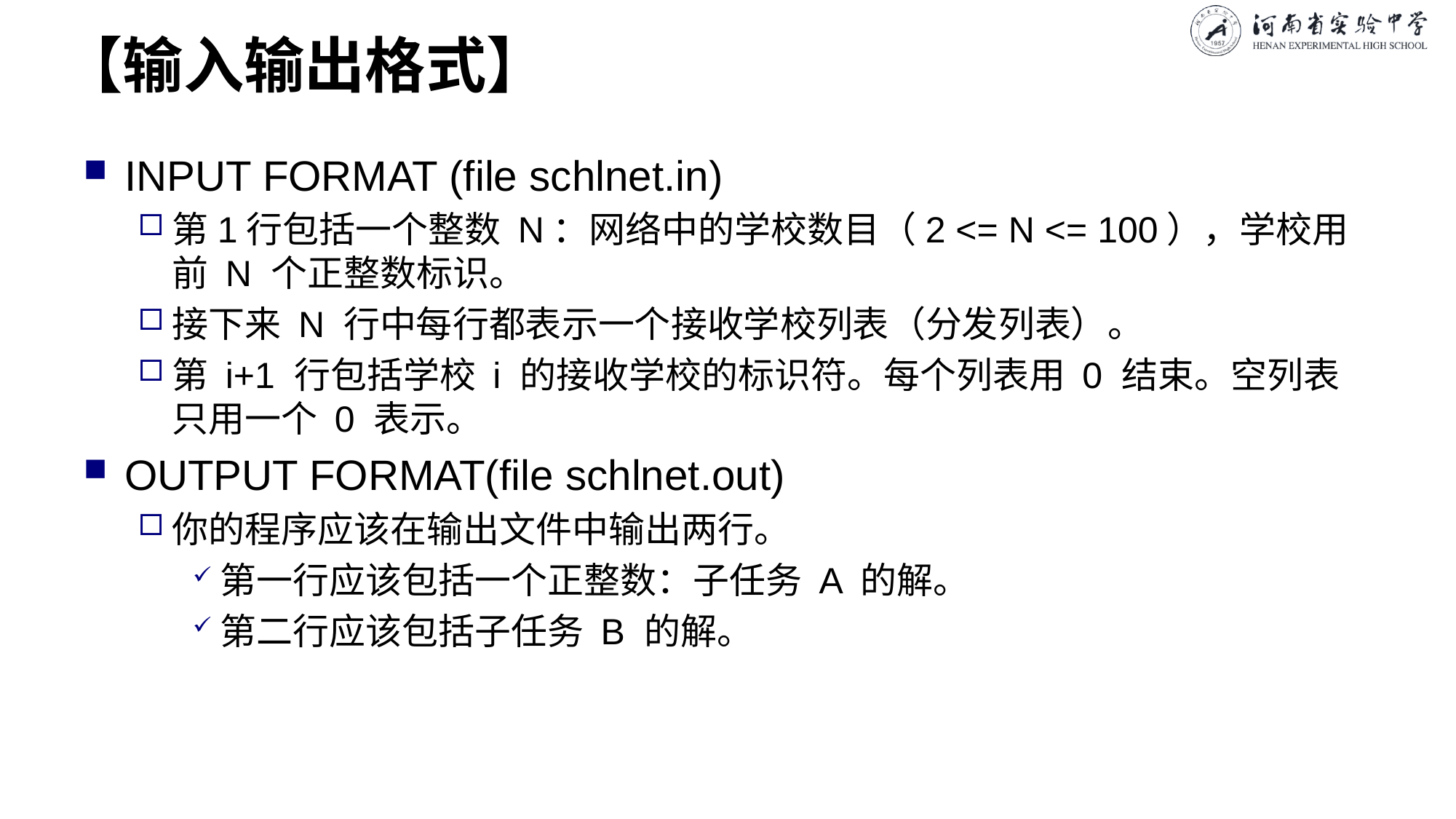

# 【输入输出格式】
INPUT FORMAT (file schlnet.in)
第1行包括一个整数 N：网络中的学校数目（2 <= N <= 100），学校用前 N 个正整数标识。
接下来 N 行中每行都表示一个接收学校列表（分发列表）。
第 i+1 行包括学校 i 的接收学校的标识符。每个列表用 0 结束。空列表只用一个 0 表示。
OUTPUT FORMAT(file schlnet.out)
你的程序应该在输出文件中输出两行。
第一行应该包括一个正整数：子任务 A 的解。
第二行应该包括子任务 B 的解。